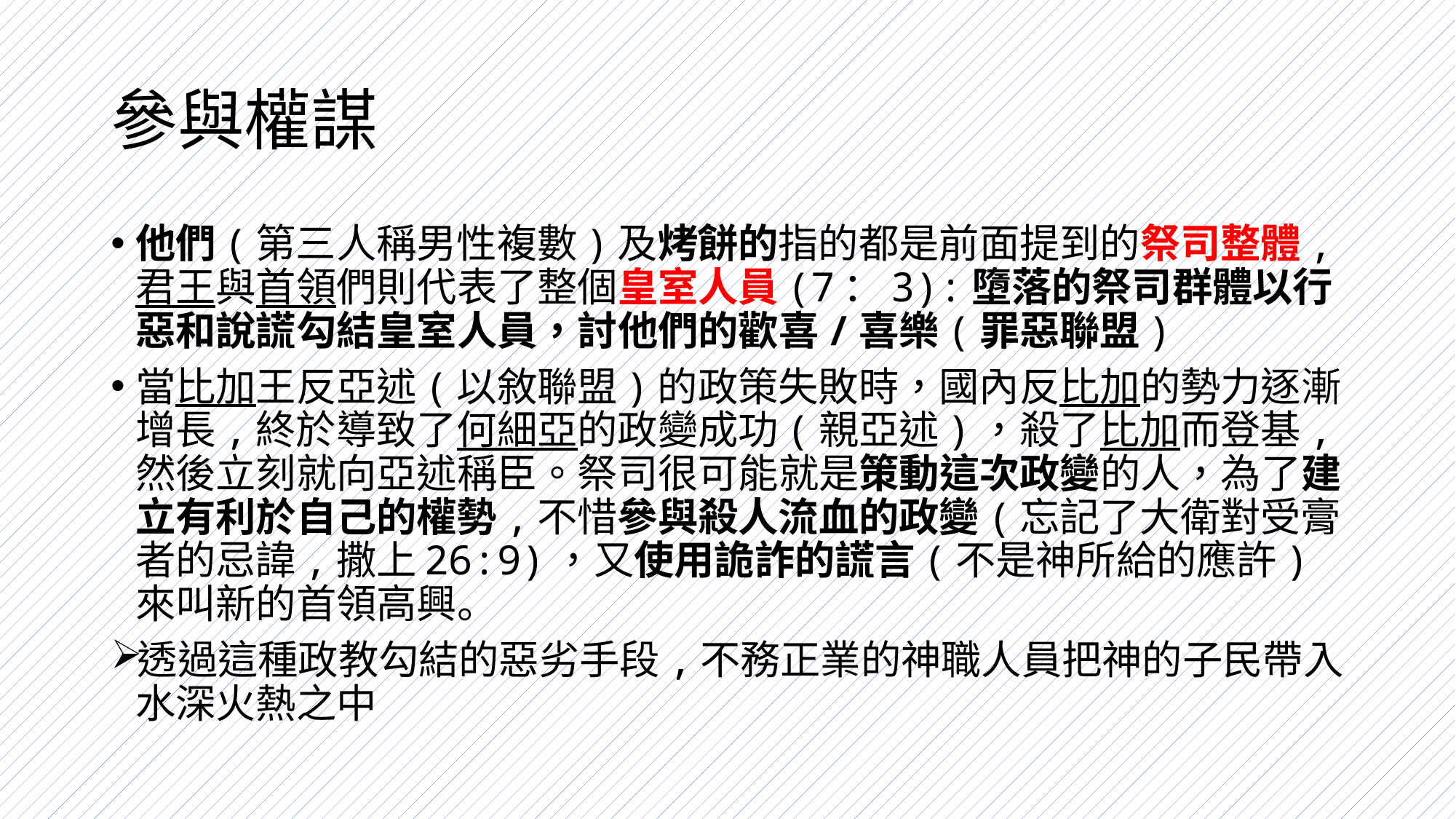

# 參與權謀
他們(第三人稱男性複數)及烤餅的指的都是前面提到的祭司整體,君王與首領們則代表了整個皇室人員(7：3):墮落的祭司群體以行惡和說謊勾結皇室人員，討他們的歡喜/喜樂(罪惡聯盟)
當比加王反亞述(以敘聯盟)的政策失敗時，國內反比加的勢力逐漸增長,終於導致了何細亞的政變成功(親亞述)，殺了比加而登基,然後立刻就向亞述稱臣。祭司很可能就是策動這次政變的人，為了建立有利於自己的權勢,不惜參與殺人流血的政變(忘記了大衛對受膏者的忌諱,撒上26:9)，又使用詭詐的謊言(不是神所給的應許)來叫新的首領高興。
透過這種政教勾結的惡劣手段,不務正業的神職人員把神的子民帶入水深火熱之中